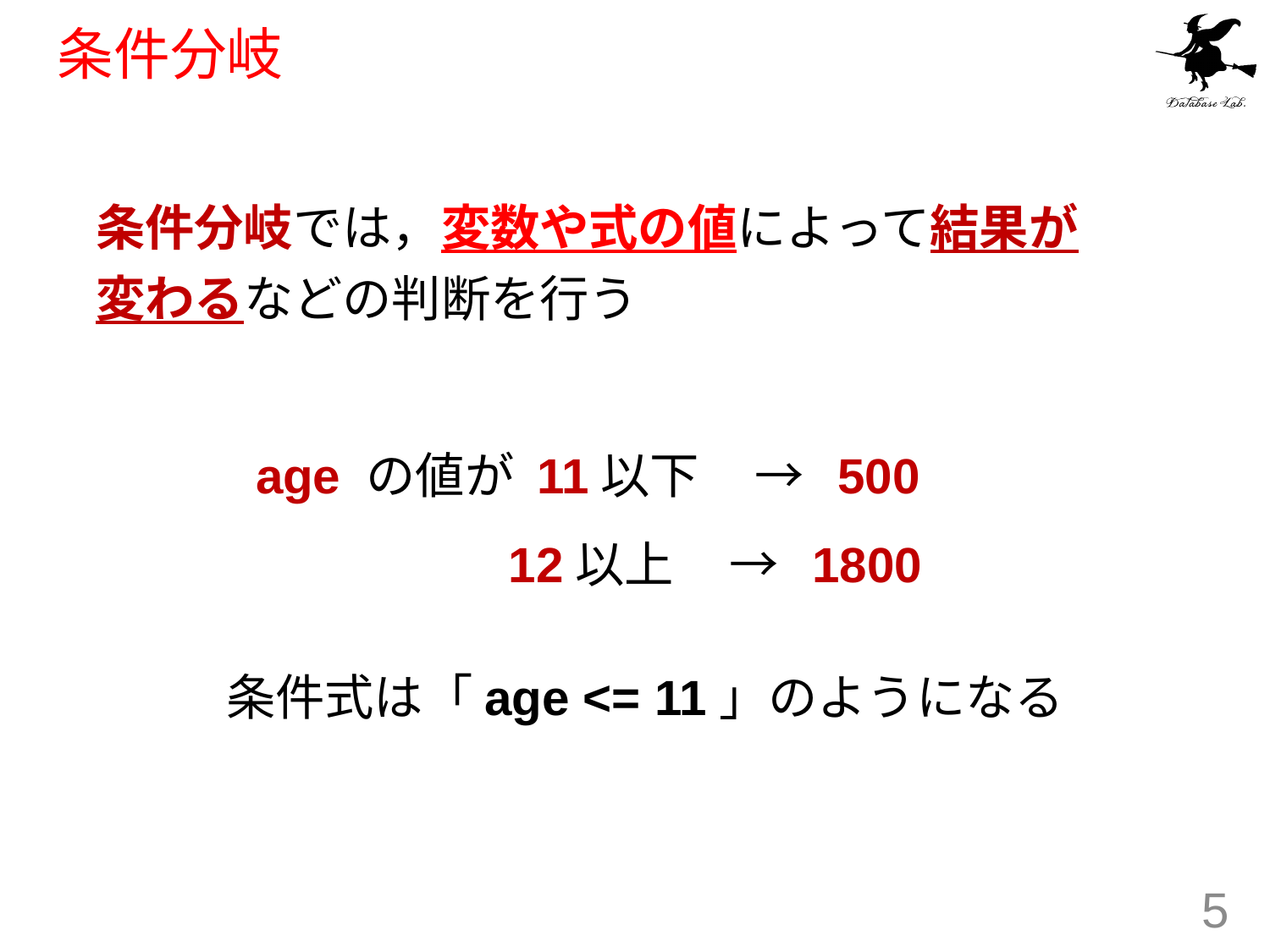

# 条件分岐
条件分岐では，変数や式の値によって結果が変わるなどの判断を行う

　　　age の値が 11以下     →  500
                              12以上     →  1800
条件式は「age <= 11」のようになる
5